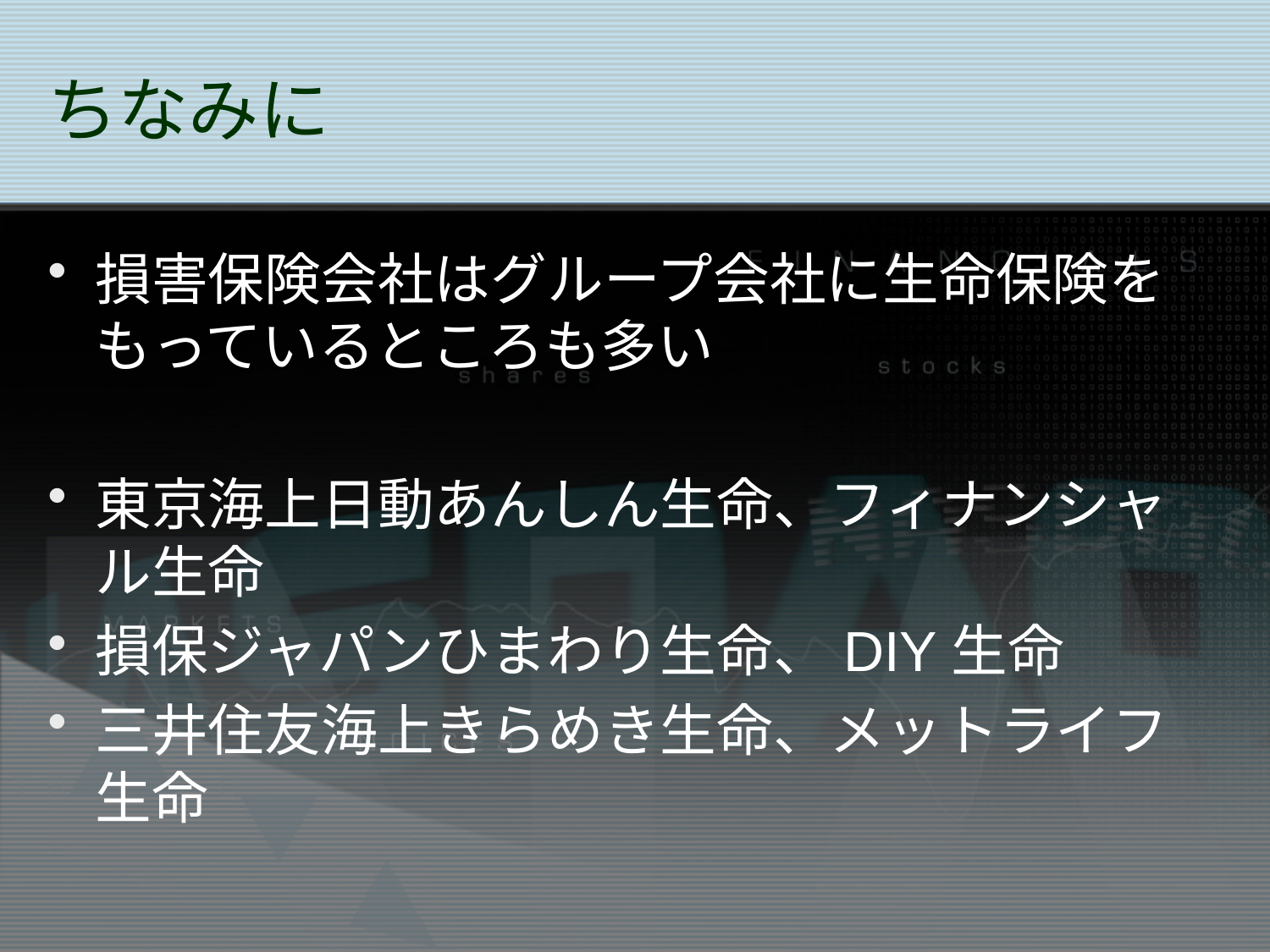

# ちなみに
損害保険会社はグループ会社に生命保険をもっているところも多い

東京海上日動あんしん生命、フィナンシャル生命
損保ジャパンひまわり生命、DIY生命
三井住友海上きらめき生命、メットライフ生命